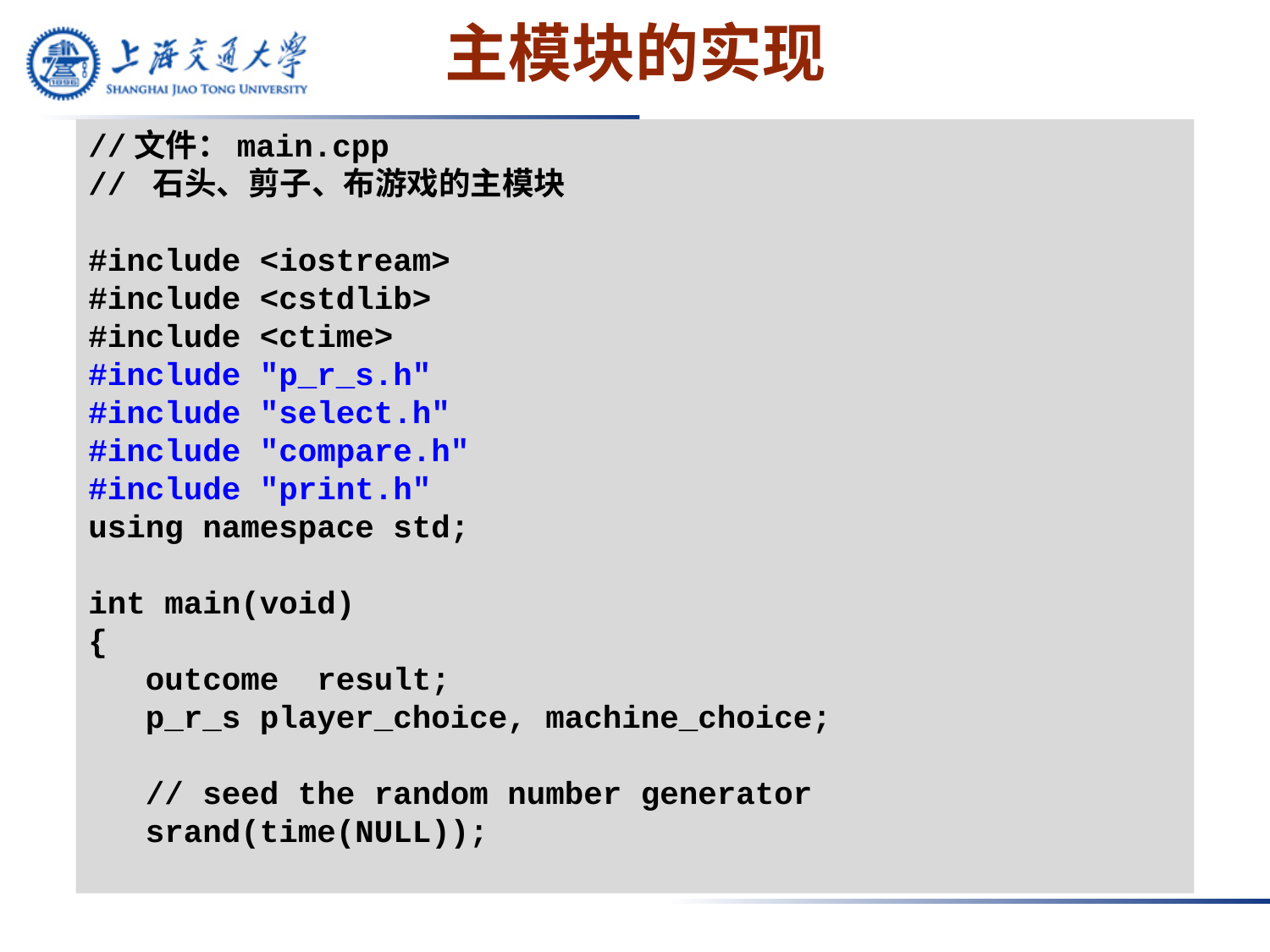

# 主模块的实现
//文件：main.cpp
// 石头、剪子、布游戏的主模块

#include <iostream>
#include <cstdlib>
#include <ctime>
#include "p_r_s.h"
#include "select.h"
#include "compare.h"
#include "print.h"
using namespace std;

int main(void)
{
   outcome  result;
   p_r_s player_choice, machine_choice;

   // seed the random number generator
   srand(time(NULL));